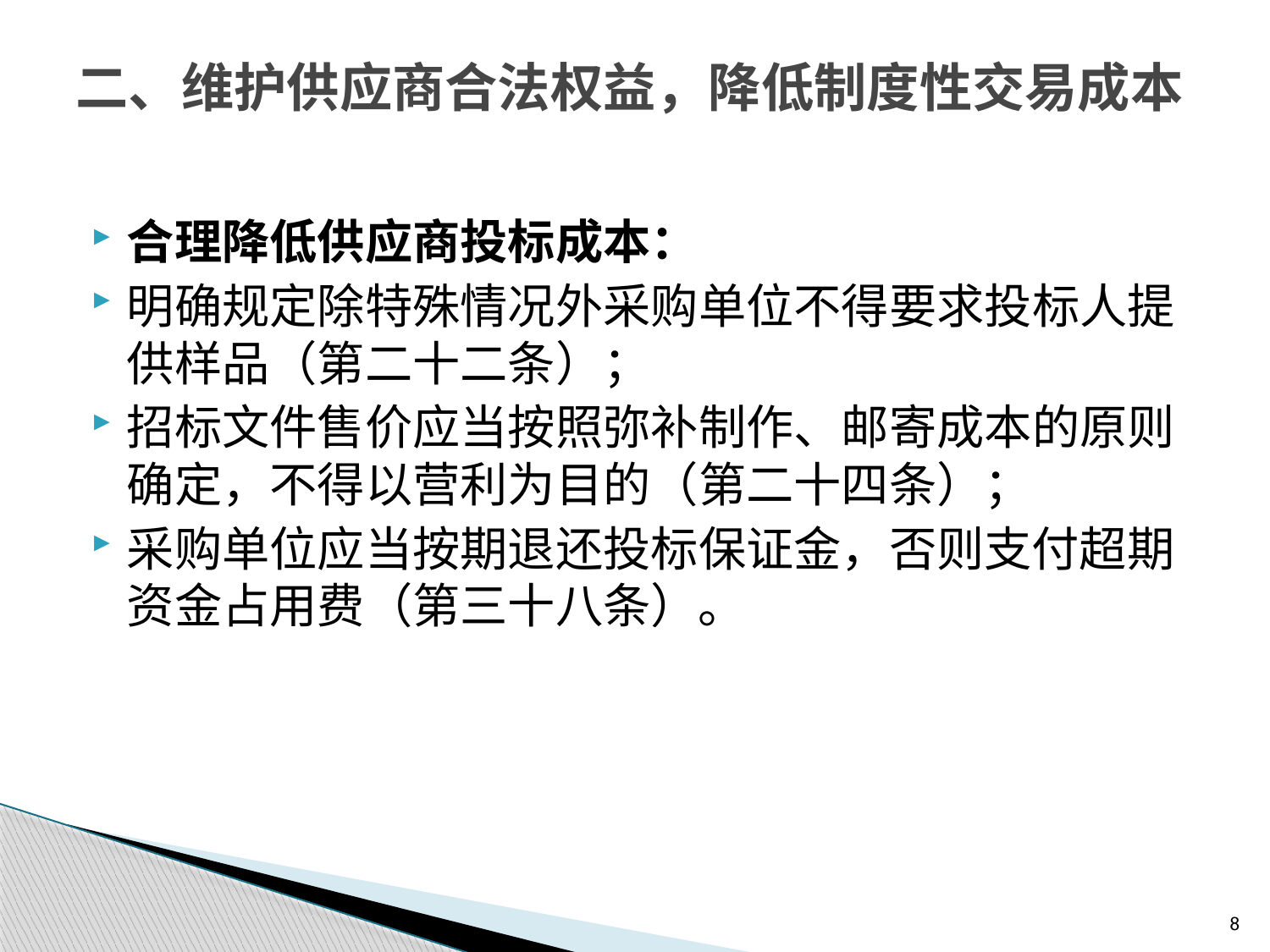

# 二、维护供应商合法权益，降低制度性交易成本
合理降低供应商投标成本：
明确规定除特殊情况外采购单位不得要求投标人提供样品（第二十二条）；
招标文件售价应当按照弥补制作、邮寄成本的原则确定，不得以营利为目的（第二十四条）；
采购单位应当按期退还投标保证金，否则支付超期资金占用费（第三十八条）。

8